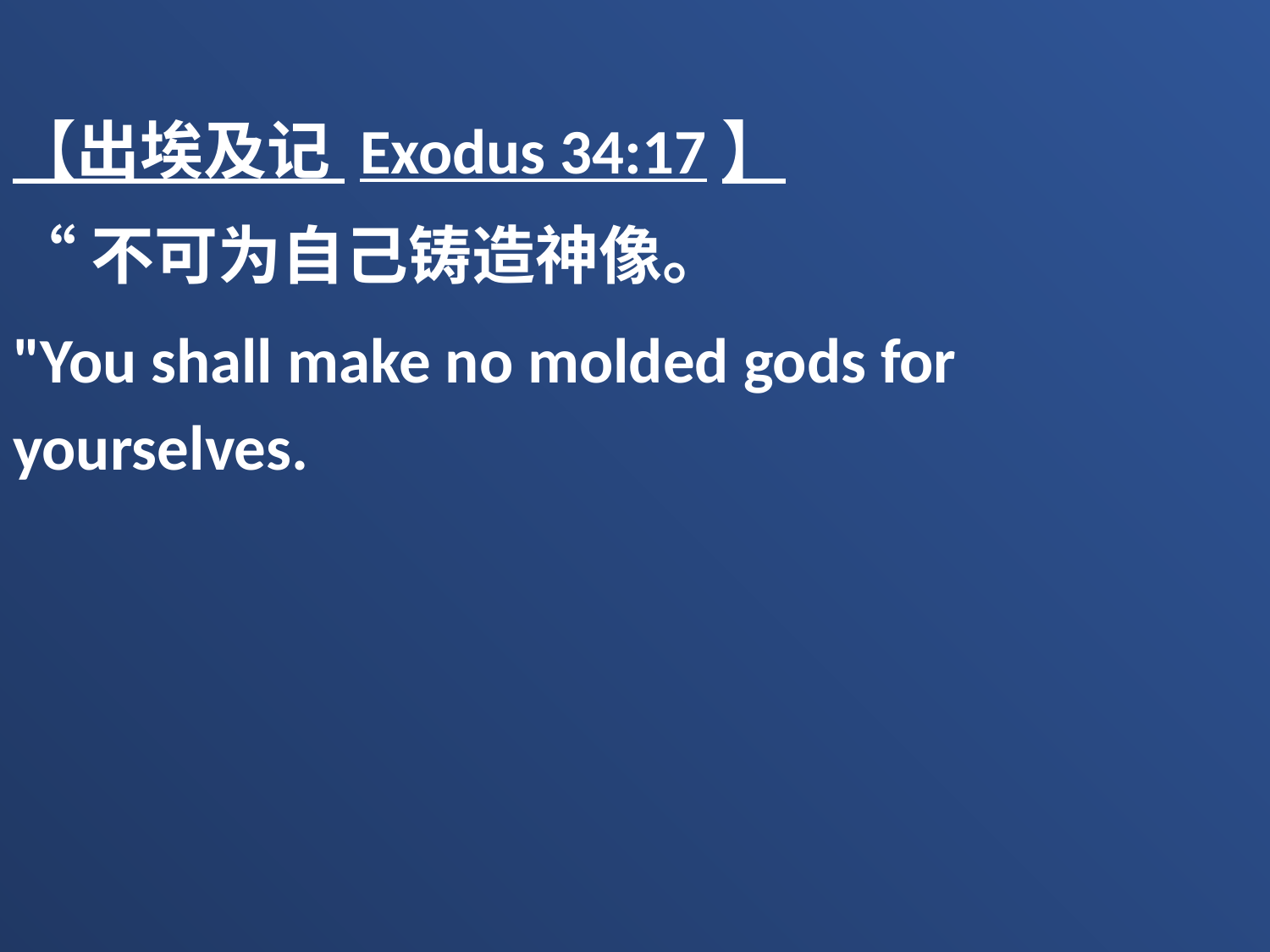

【出埃及记 Exodus 34:17】
“不可为自己铸造神像。
"You shall make no molded gods for yourselves.